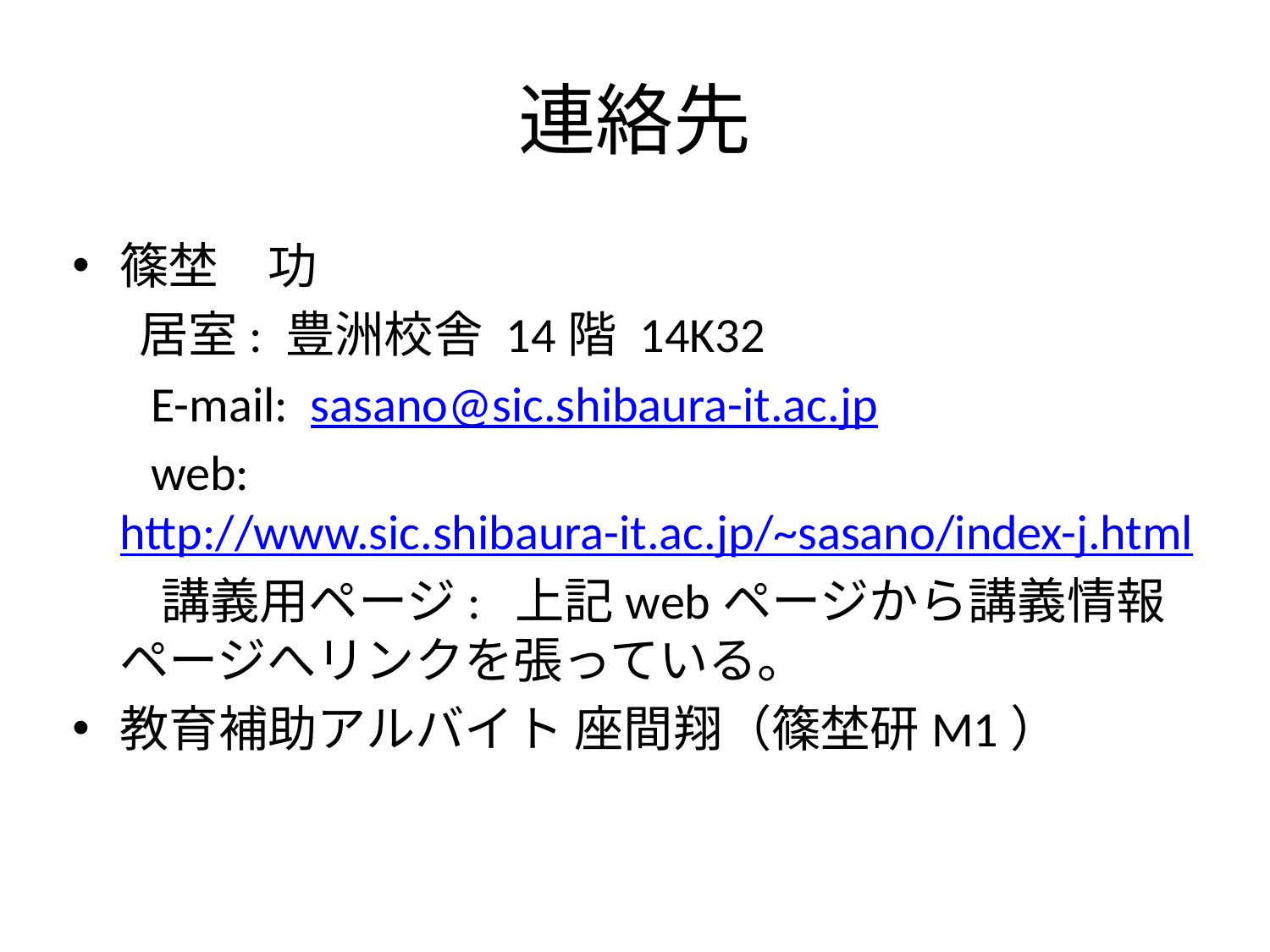

# 連絡先
篠埜　功
     居室: 豊洲校舎 14階 14K32
       E-mail:  sasano@sic.shibaura-it.ac.jp
       web: http://www.sic.shibaura-it.ac.jp/~sasano/index-j.html
       講義用ページ:  上記webページから講義情報ページへリンクを張っている。
教育補助アルバイト 座間翔（篠埜研M1）